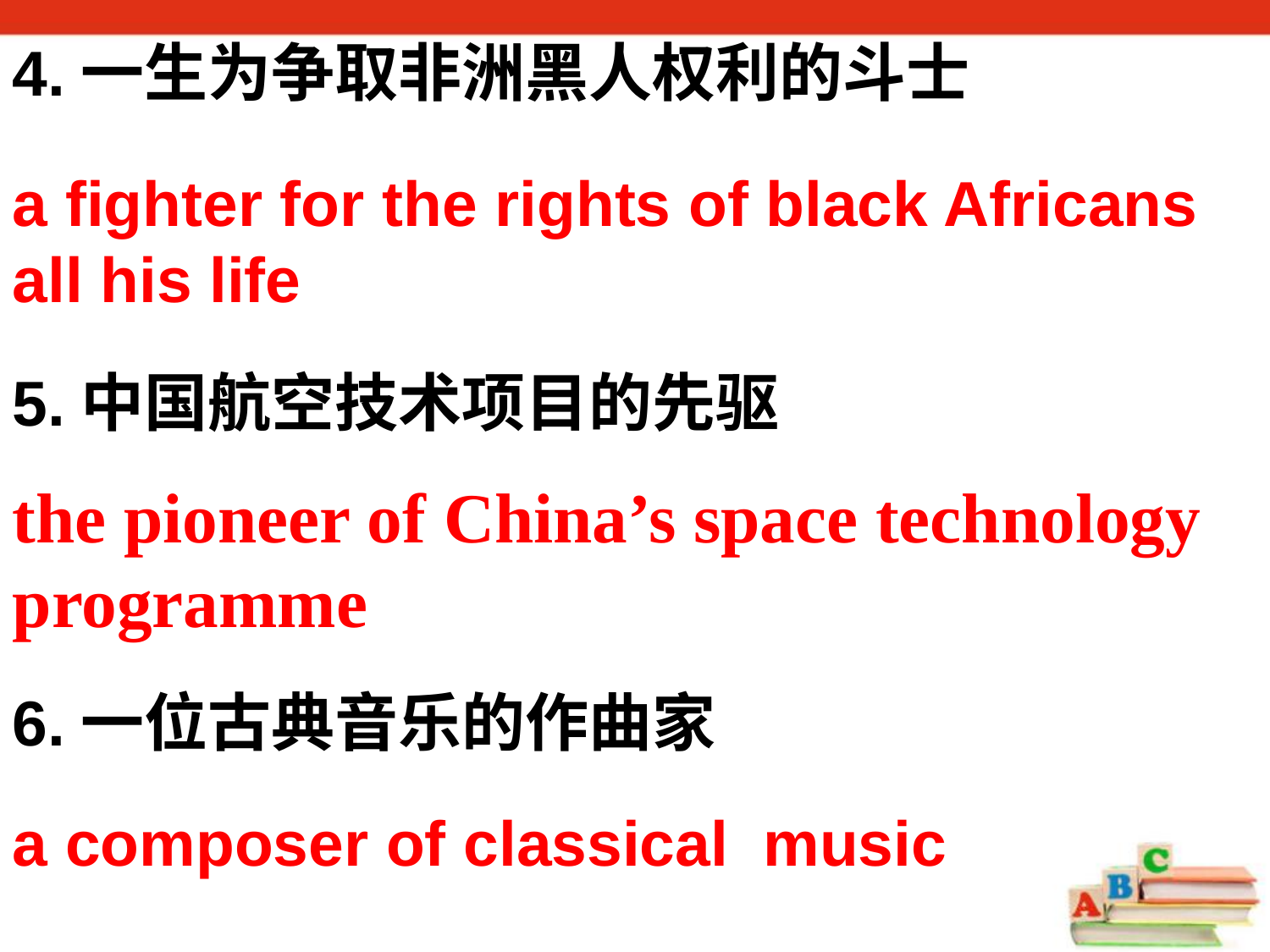

4.一生为争取非洲黑人权利的斗士
a fighter for the rights of black Africans all his life
5.中国航空技术项目的先驱
the pioneer of China’s space technology programme
6.一位古典音乐的作曲家
a composer of classical  music